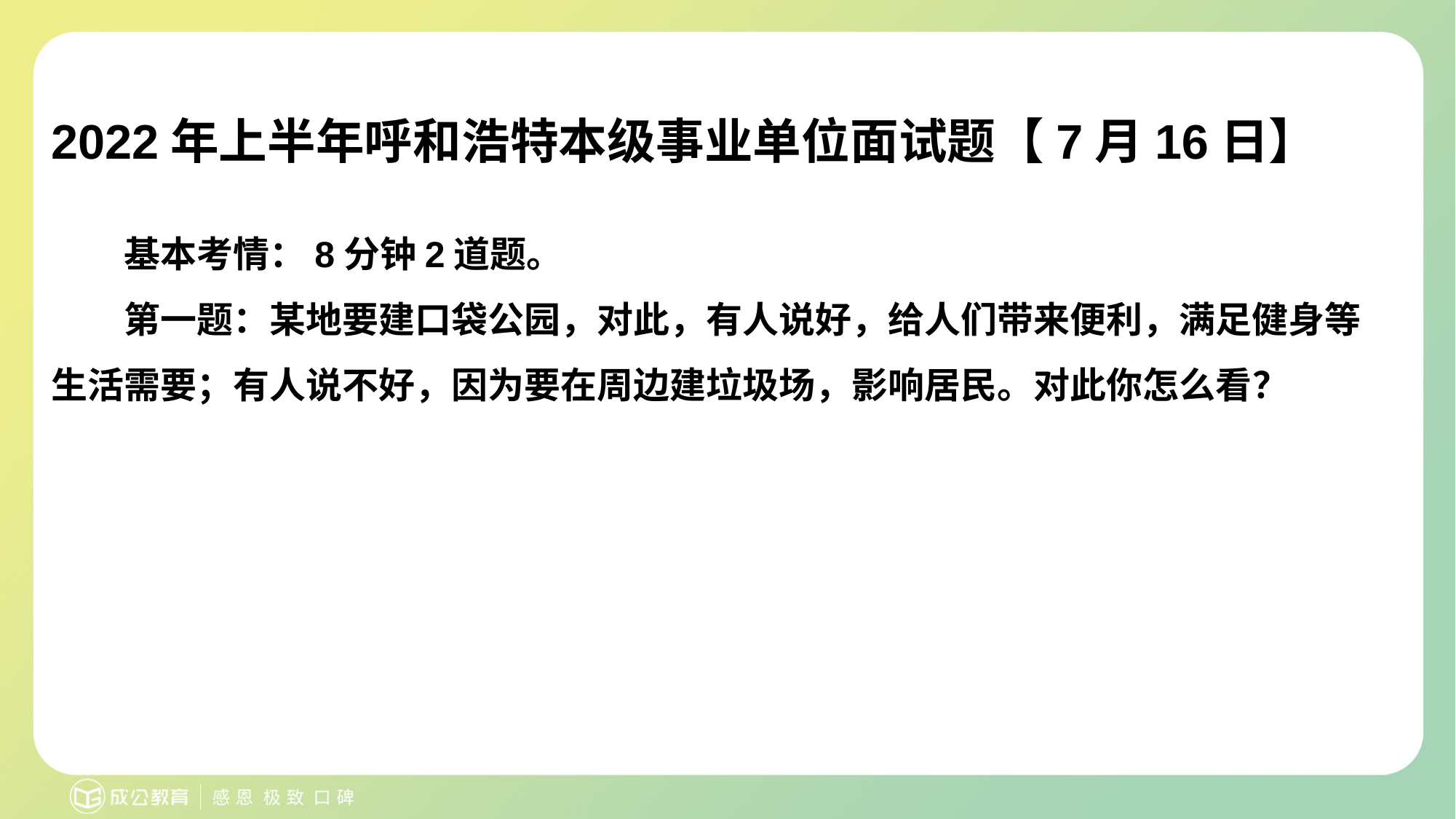

# 2022年上半年呼和浩特本级事业单位面试题【7月16日】

基本考情：8分钟2道题。
第一题：某地要建口袋公园，对此，有人说好，给人们带来便利，满足健身等生活需要；有人说不好，因为要在周边建垃圾场，影响居民。对此你怎么看？